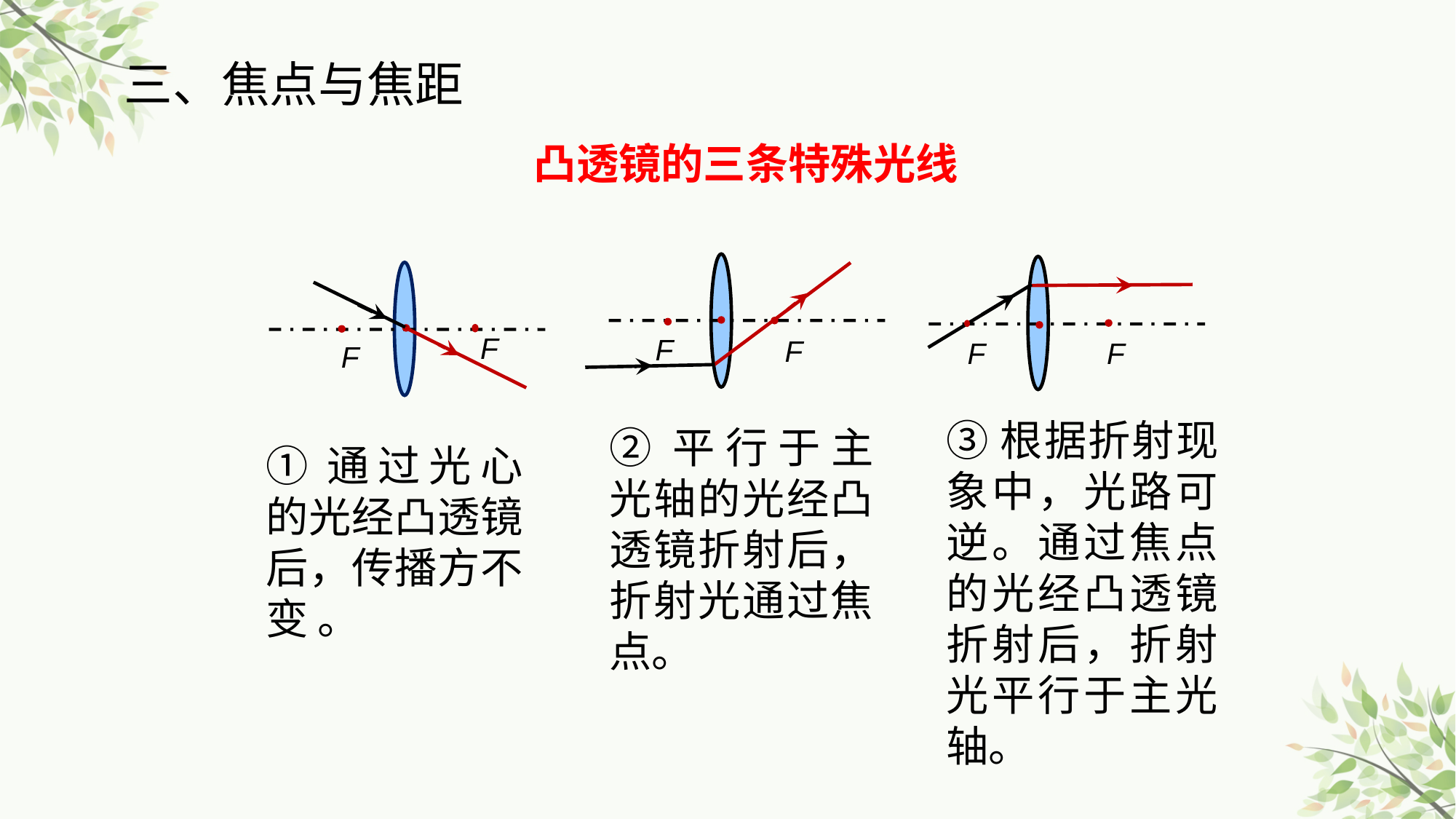

三、焦点与焦距

凸透镜的三条特殊光线

F

F

F
F
F

F

③根据折射现象中，光路可逆。通过焦点的光经凸透镜折射后，折射光平行于主光轴。
②平行于主光轴的光经凸透镜折射后，折射光通过焦点。
①通过光心的光经凸透镜后，传播方不变 。